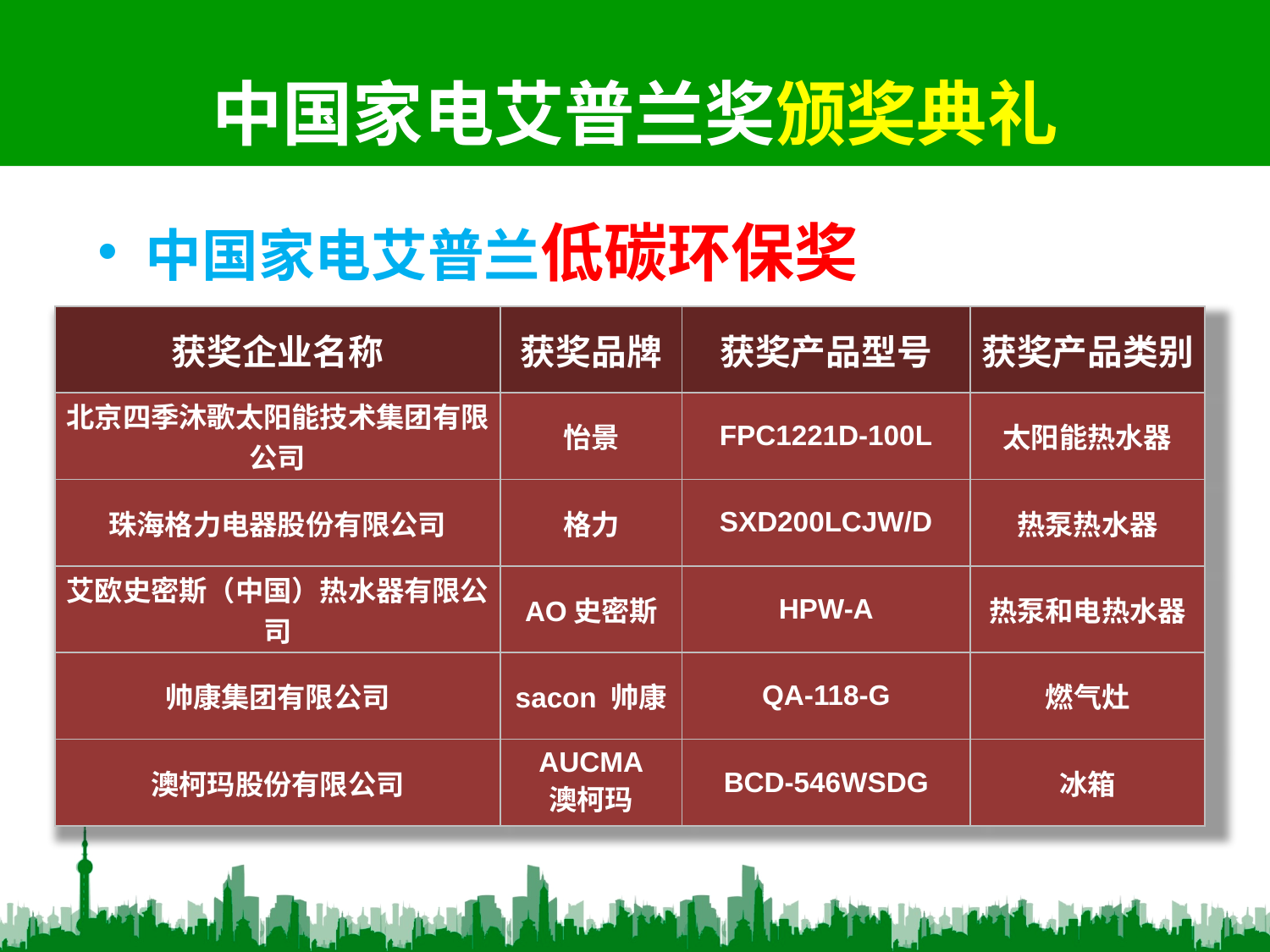

# 中国家电艾普兰奖颁奖典礼
中国家电艾普兰低碳环保奖
| 获奖企业名称 | 获奖品牌 | 获奖产品型号 | 获奖产品类别 |
| --- | --- | --- | --- |
| 北京四季沐歌太阳能技术集团有限公司 | 怡景 | FPC1221D-100L | 太阳能热水器 |
| 珠海格力电器股份有限公司 | 格力 | SXD200LCJW/D | 热泵热水器 |
| 艾欧史密斯（中国）热水器有限公司 | AO史密斯 | HPW-A | 热泵和电热水器 |
| 帅康集团有限公司 | sacon 帅康 | QA-118-G | 燃气灶 |
| 澳柯玛股份有限公司 | AUCMA 澳柯玛 | BCD-546WSDG | 冰箱 |